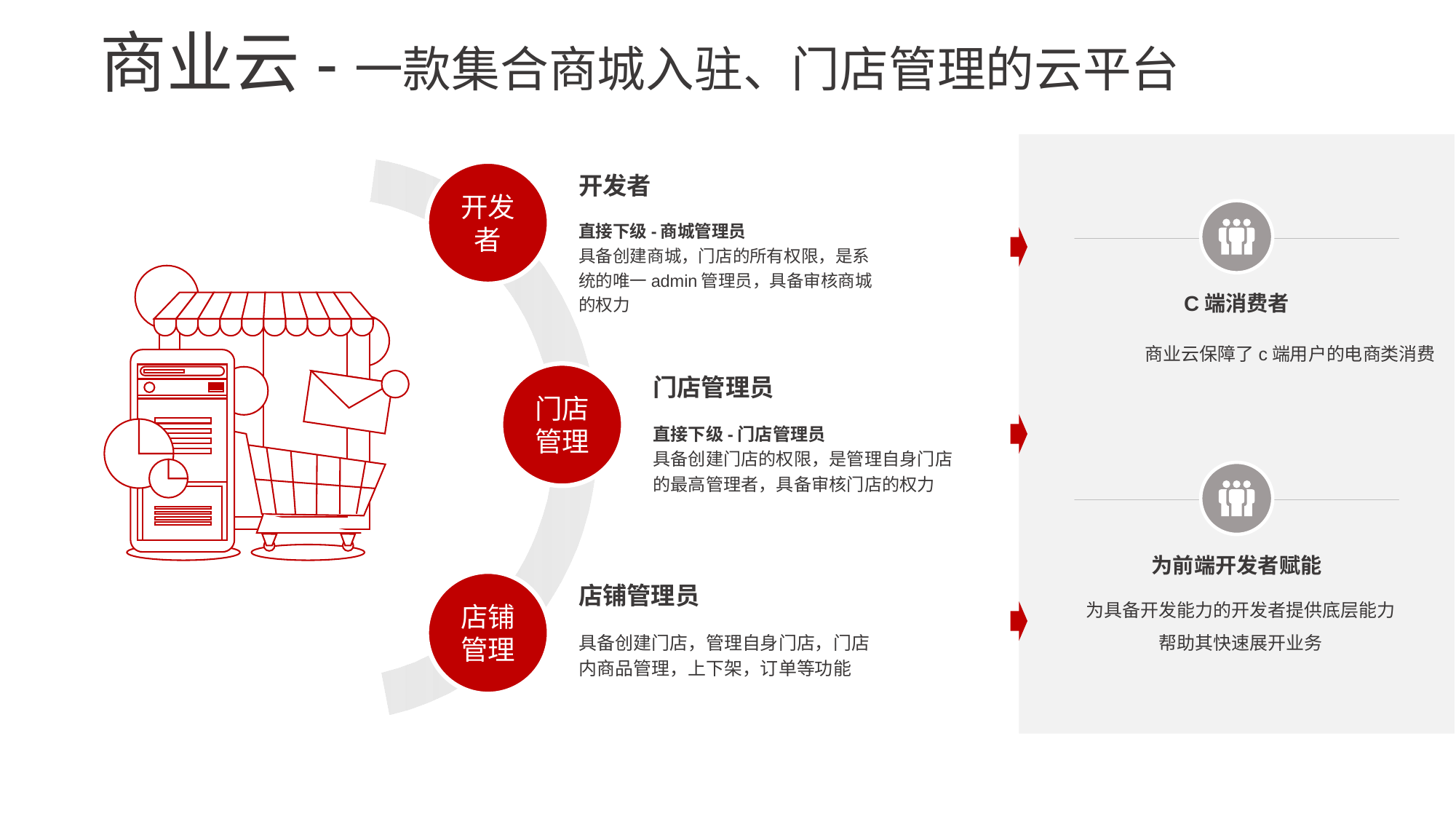

# 商业云-一款集合商城入驻、门店管理的云平台

开发者
开发者
直接下级-商城管理员
具备创建商城，门店的所有权限，是系统的唯一admin管理员，具备审核商城的权力
门店管理员
门店管理
直接下级-门店管理员
具备创建门店的权限，是管理自身门店的最高管理者，具备审核门店的权力

店铺管理员
店铺管理
具备创建门店，管理自身门店，门店内商品管理，上下架，订单等功能

C端消费者
商业云保障了c端用户的电商类消费

为前端开发者赋能
为具备开发能力的开发者提供底层能力
帮助其快速展开业务